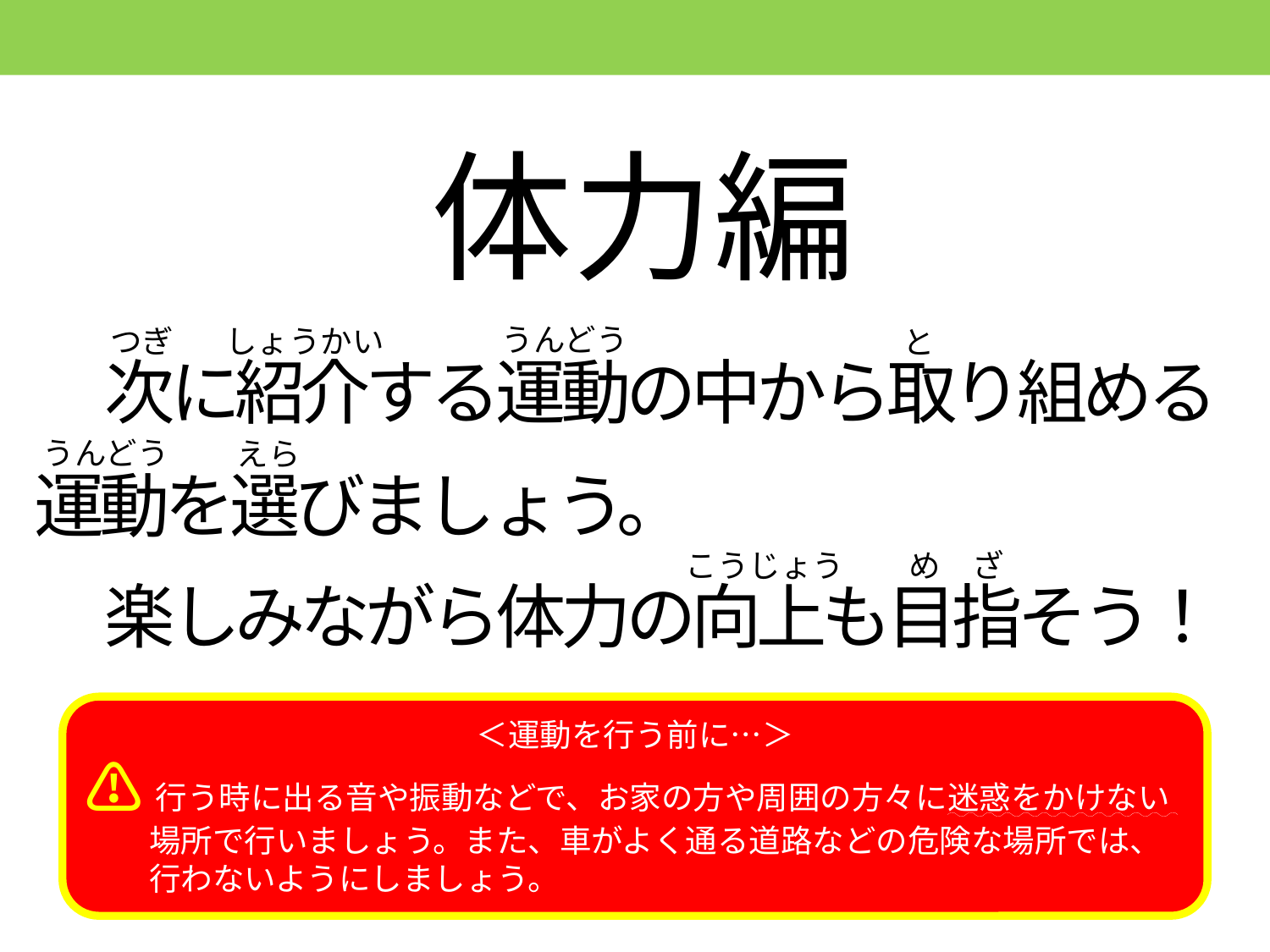

体力編

　次に紹介する運動の中から取り組める

運動を選びましょう。

　楽しみながら体力の向上も目指そう！
うんどう
しょうかい
つぎ
と
うんどう
えら
こうじょう
め　ざ

＜運動を行う前に…＞
⚠行う時に出る音や振動などで、お家の方や周囲の方々に迷惑をかけない
　　場所で行いましょう。また、車がよく通る道路などの危険な場所では、
　　行わないようにしましょう。
2